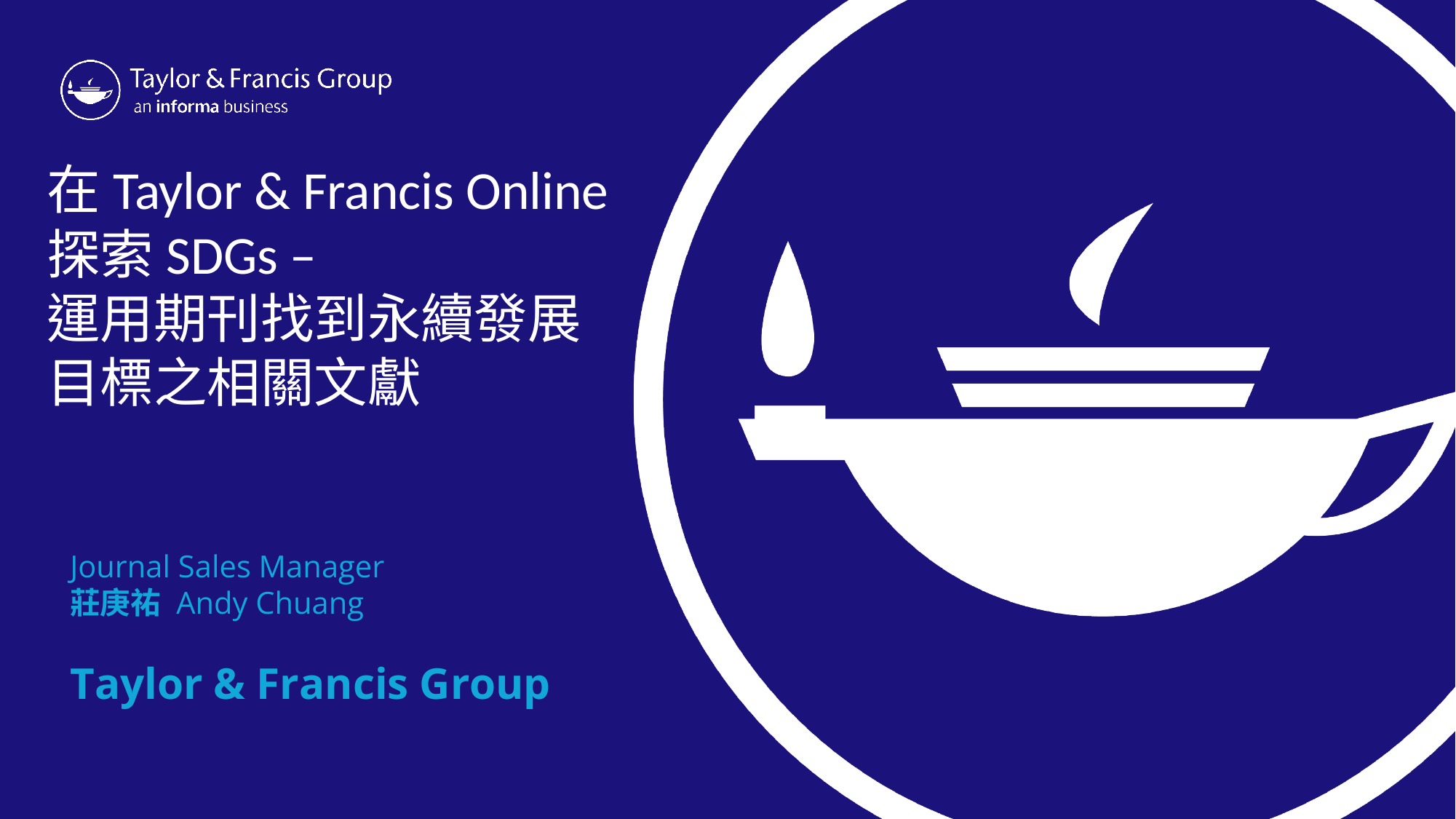

# 在Taylor & Francis Online 探索SDGs – 運用期刊找到永續發展目標之相關文獻
Journal Sales Manager
莊庚祐 Andy Chuang

Taylor & Francis Group